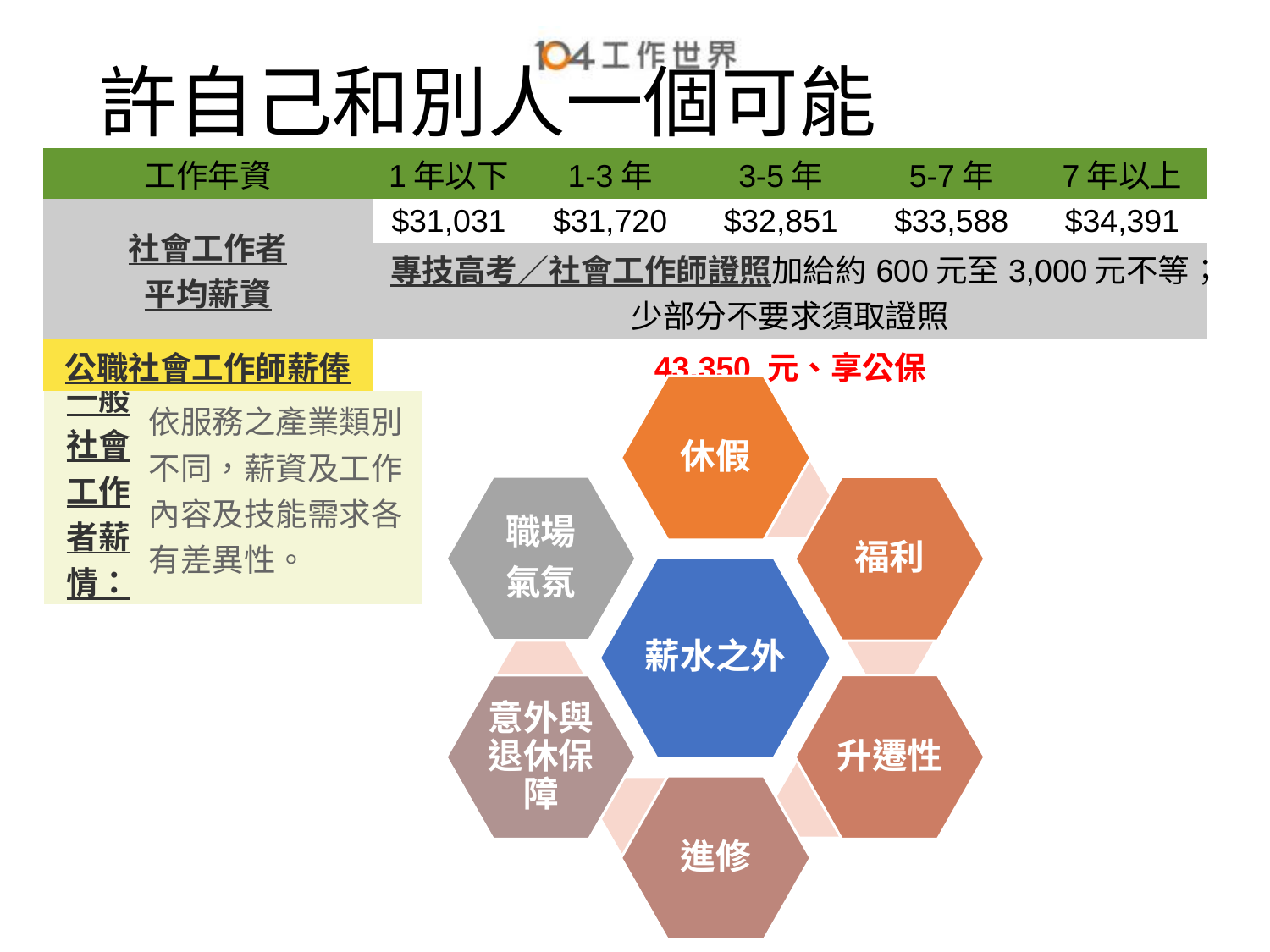

# 許自己和別人一個可能
| 工作年資 | 1年以下 | 1-3年 | 3-5年 | 5-7年 | 7年以上 |
| --- | --- | --- | --- | --- | --- |
| 社會工作者 平均薪資 | $31,031 | $31,720 | $32,851 | $33,588 | $34,391 |
|  | 專技高考／社會工作師證照加給約600元至3,000元不等；少部分不要求須取證照 |  |  |  |  |
| 公職社會工作師薪俸 | 43,350 元、享公保 |  |  |  |  |
|  | 一般社會工作者薪情： | 依服務之產業類別不同，薪資及工作內容及技能需求各有差異性。 |
| --- | --- | --- |
薪水之外
休假
福利
升遷性
進修
意外與退休保障
職場
氣氛